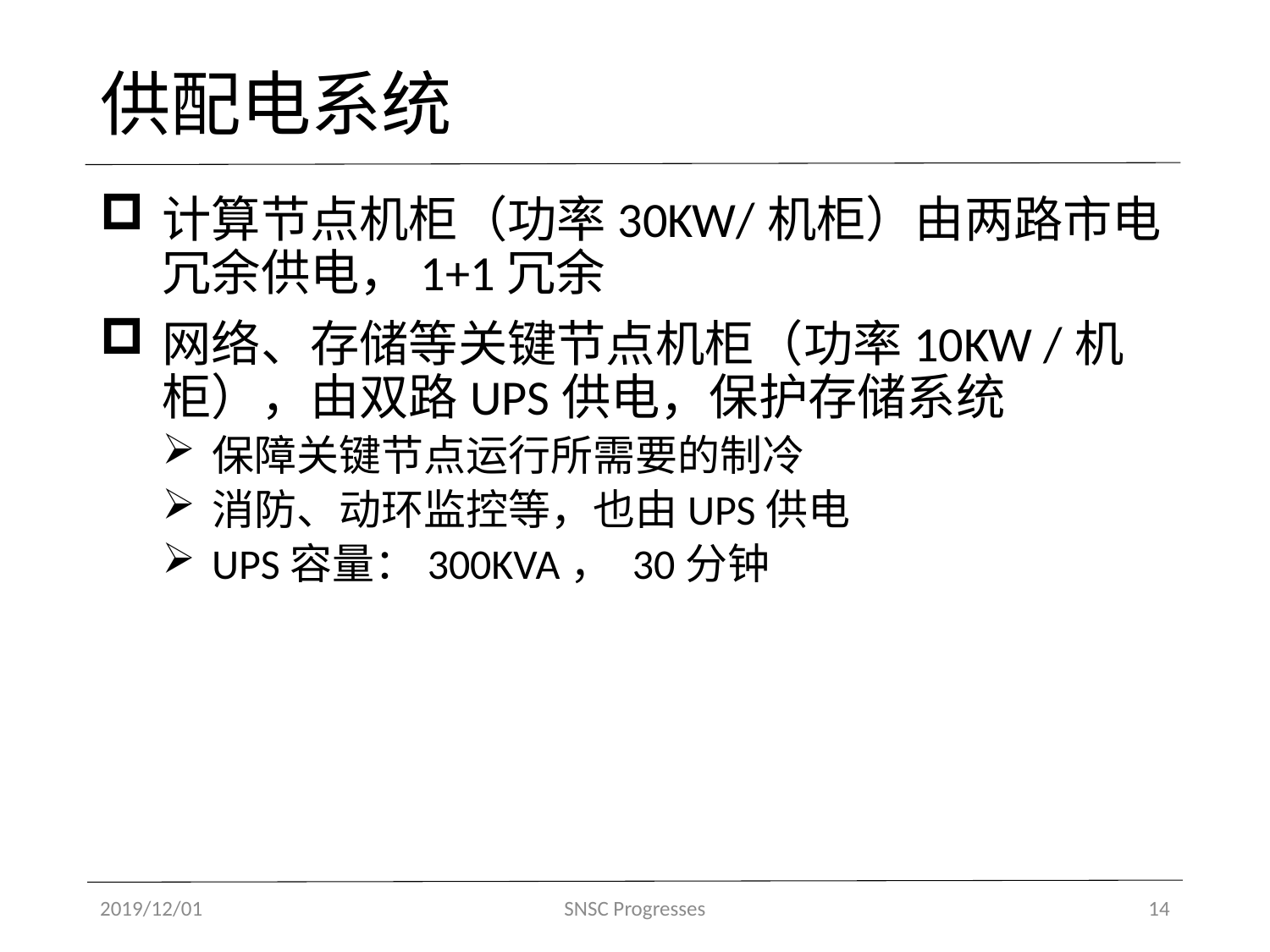

# 供配电系统
计算节点机柜（功率30KW/机柜）由两路市电冗余供电，1+1冗余
网络、存储等关键节点机柜（功率10KW /机柜），由双路UPS供电，保护存储系统
保障关键节点运行所需要的制冷
消防、动环监控等，也由UPS供电
UPS容量：300KVA， 30分钟

2019/12/01
SNSC Progresses
14